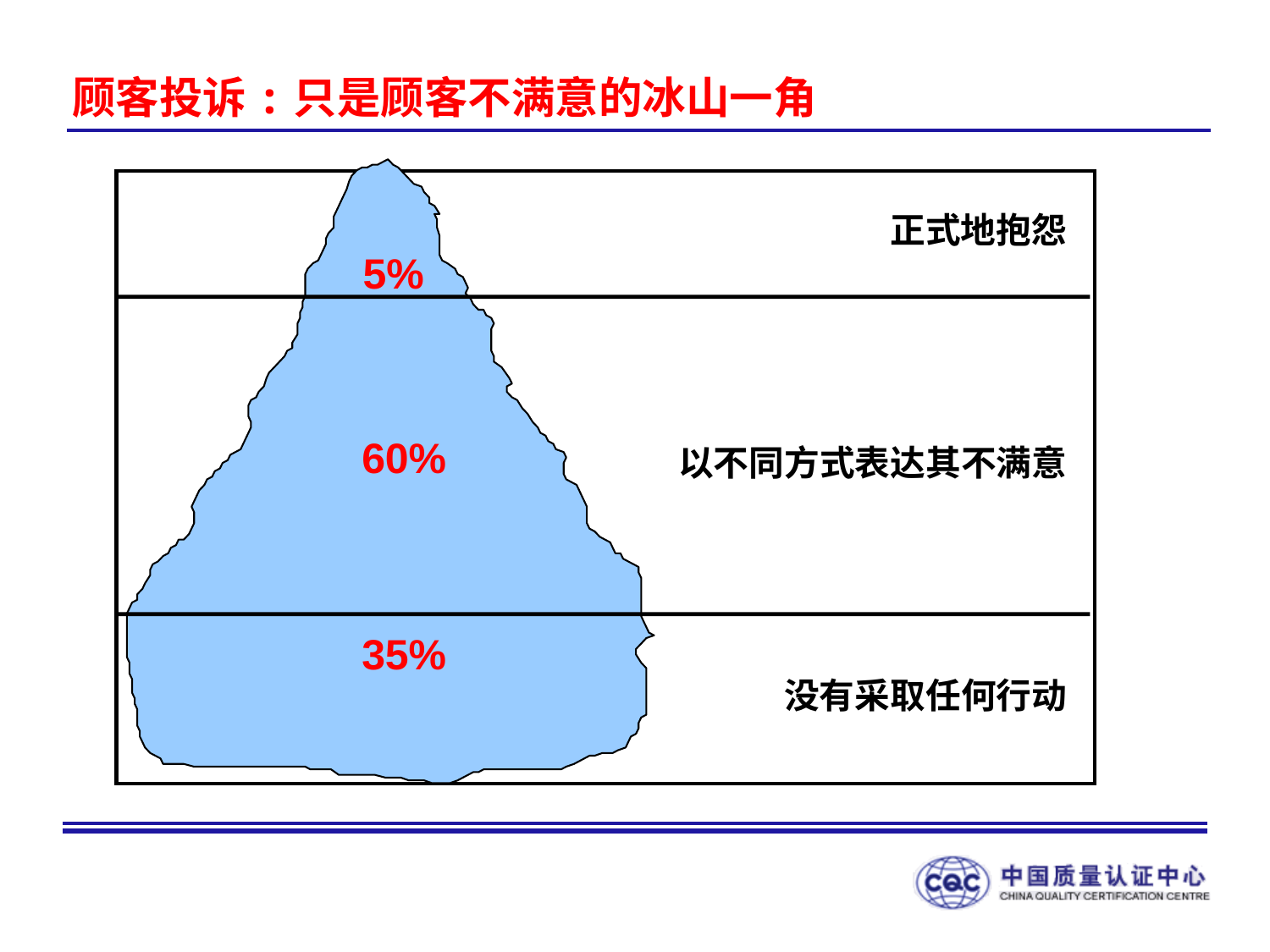

# 顾客投诉:只是顾客不满意的冰山一角

5%
60%
35%
正式地抱怨

以不同方式表达其不满意

没有采取任何行动
222